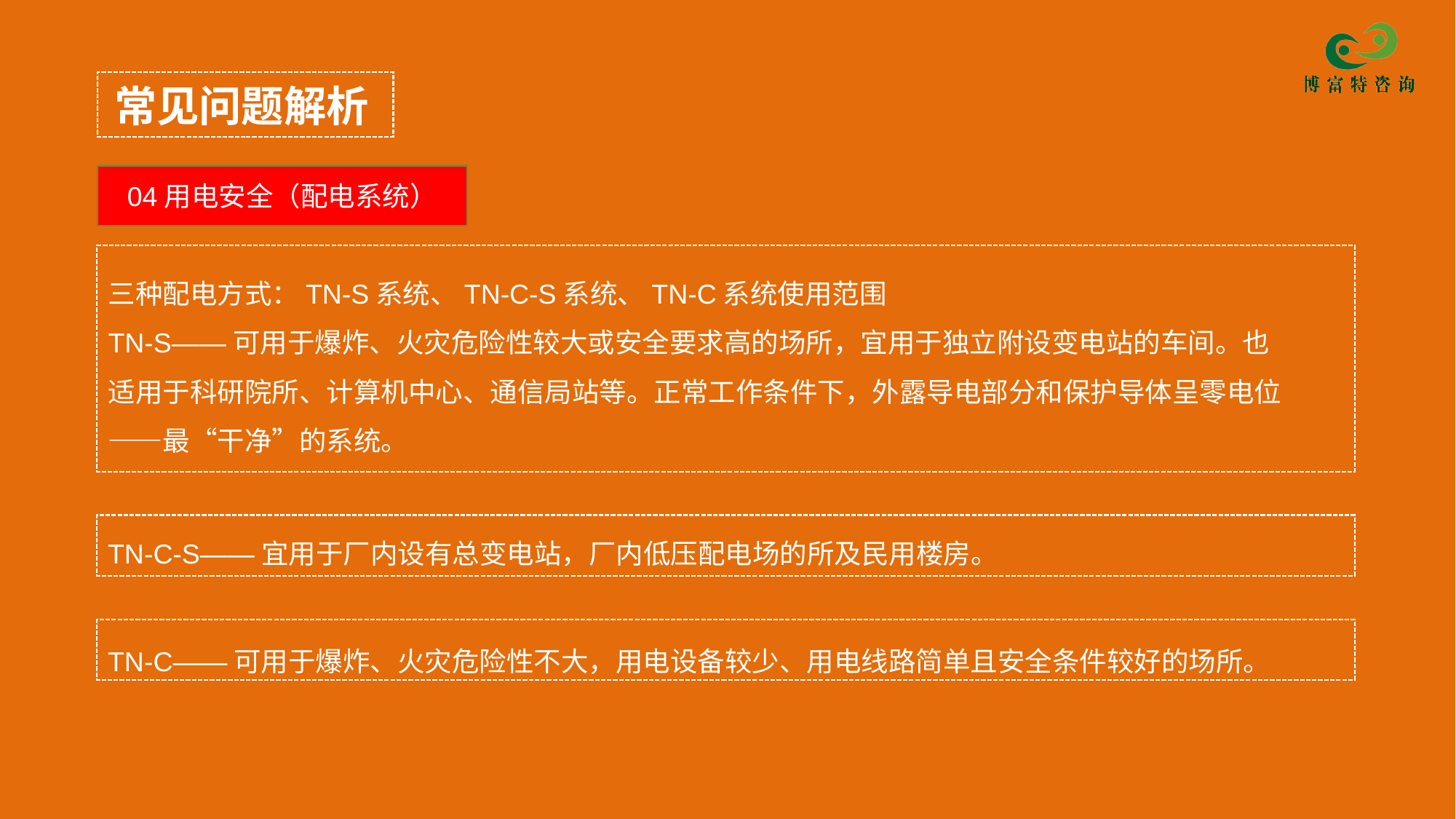

常见问题解析
04用电安全（配电系统）

三种配电方式：TN-S系统、TN-C-S系统、TN-C系统使用范围
TN-S——可用于爆炸、火灾危险性较大或安全要求高的场所，宜用于独立附设变电站的车间。也适用于科研院所、计算机中心、通信局站等。正常工作条件下，外露导电部分和保护导体呈零电位——最“干净”的系统。
TN-C-S——宜用于厂内设有总变电站，厂内低压配电场的所及民用楼房。

TN-C——可用于爆炸、火灾危险性不大，用电设备较少、用电线路简单且安全条件较好的场所。